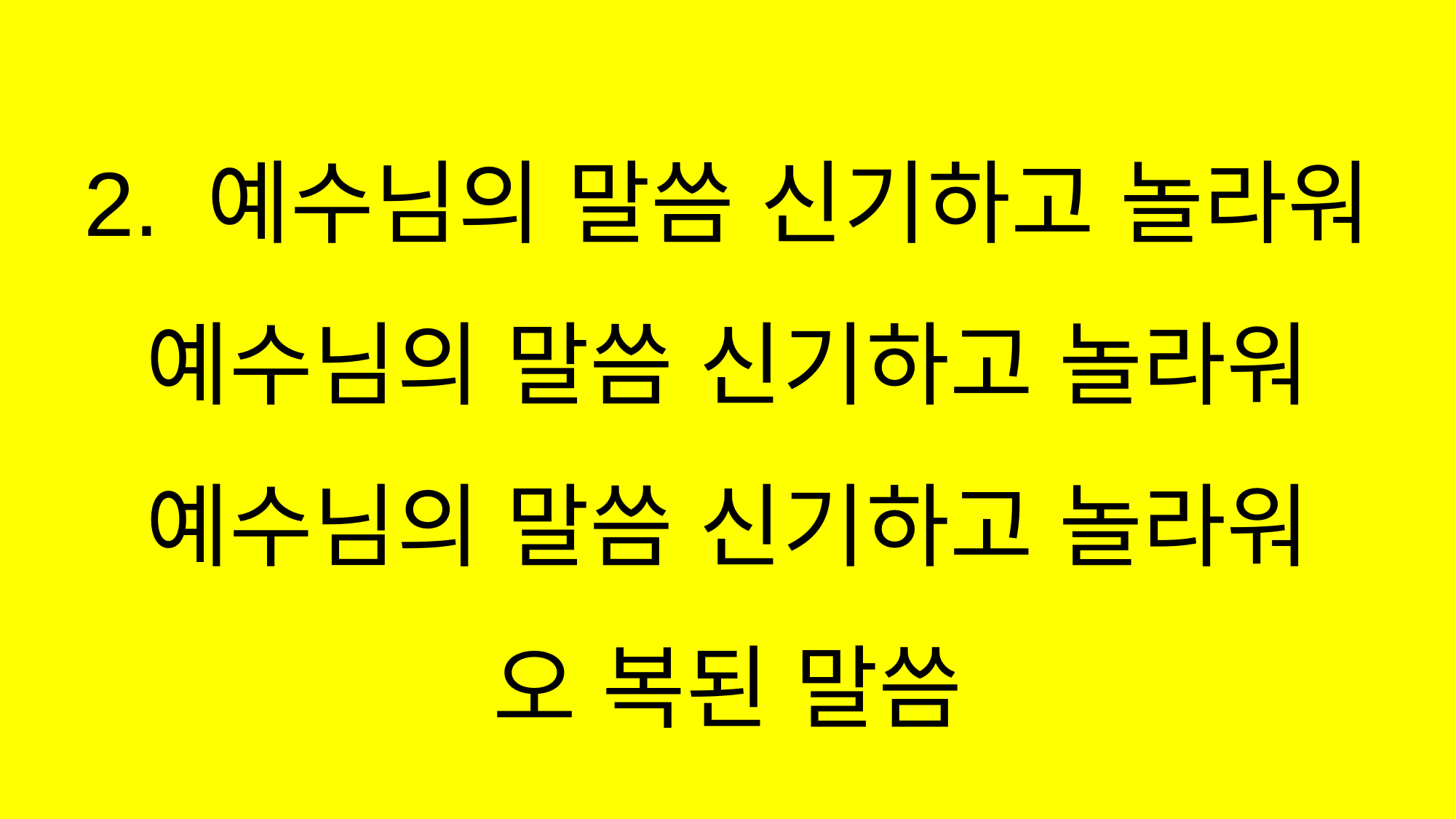

#
2. 예수님의 말씀 신기하고 놀라워

예수님의 말씀 신기하고 놀라워

예수님의 말씀 신기하고 놀라워

오 복된 말씀